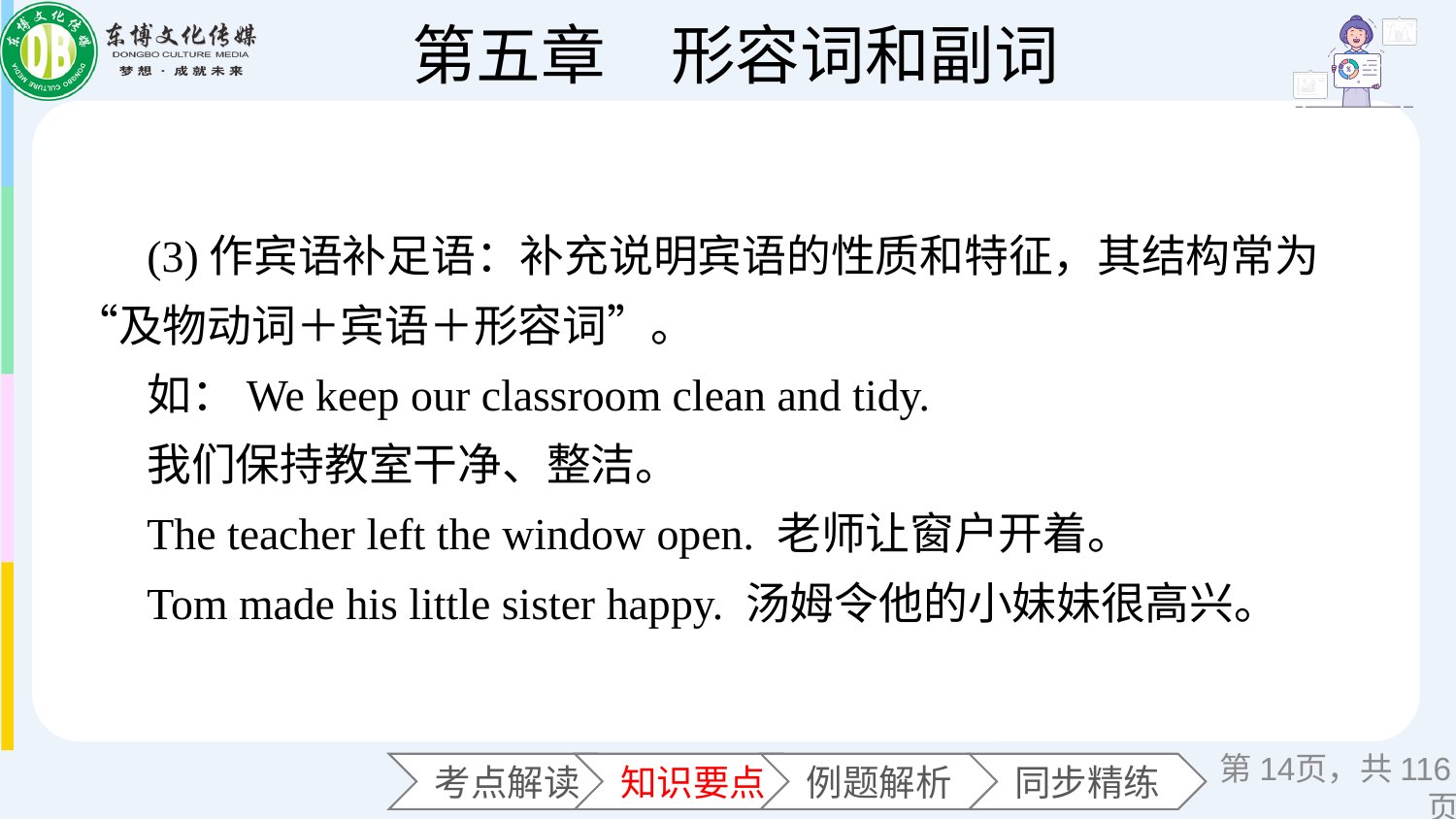

(3)作宾语补足语：补充说明宾语的性质和特征，其结构常为“及物动词＋宾语＋形容词”。
如：We keep our classroom clean and tidy.
我们保持教室干净、整洁。
The teacher left the window open. 老师让窗户开着。
Tom made his little sister happy. 汤姆令他的小妹妹很高兴。
第14页，共116页